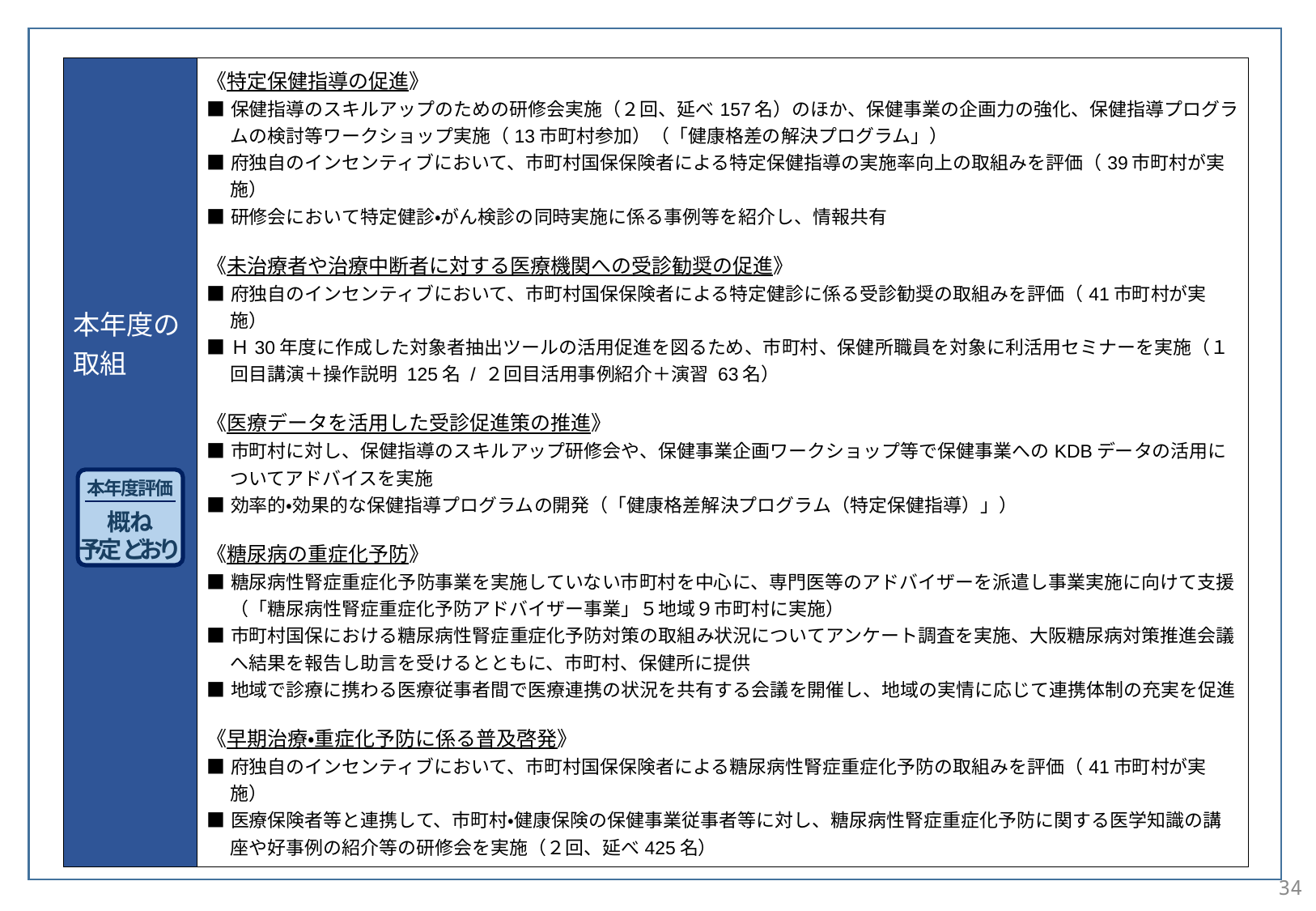

| 本年度の 取組 | 《特定保健指導の促進》 ■保健指導のスキルアップのための研修会実施（２回、延べ157名）のほか、保健事業の企画力の強化、保健指導プログラムの検討等ワークショップ実施（13市町村参加）（「健康格差の解決プログラム」） ■府独自のインセンティブにおいて、市町村国保保険者による特定保健指導の実施率向上の取組みを評価（39市町村が実施） ■研修会において特定健診・がん検診の同時実施に係る事例等を紹介し、情報共有 《未治療者や治療中断者に対する医療機関への受診勧奨の促進》 ■府独自のインセンティブにおいて、市町村国保保険者による特定健診に係る受診勧奨の取組みを評価（41市町村が実施） ■Ｈ30年度に作成した対象者抽出ツールの活用促進を図るため、市町村、保健所職員を対象に利活用セミナーを実施（１回目講演＋操作説明 125名 / ２回目活用事例紹介＋演習 63名） 《医療データを活用した受診促進策の推進》 ■市町村に対し、保健指導のスキルアップ研修会や、保健事業企画ワークショップ等で保健事業へのKDBデータの活用についてアドバイスを実施 ■効率的・効果的な保健指導プログラムの開発（「健康格差解決プログラム（特定保健指導）」） 《糖尿病の重症化予防》 ■糖尿病性腎症重症化予防事業を実施していない市町村を中心に、専門医等のアドバイザーを派遣し事業実施に向けて支援（「糖尿病性腎症重症化予防アドバイザー事業」５地域９市町村に実施） ■市町村国保における糖尿病性腎症重症化予防対策の取組み状況についてアンケート調査を実施、大阪糖尿病対策推進会議へ結果を報告し助言を受けるとともに、市町村、保健所に提供 ■地域で診療に携わる医療従事者間で医療連携の状況を共有する会議を開催し、地域の実情に応じて連携体制の充実を促進 《早期治療・重症化予防に係る普及啓発》 ■府独自のインセンティブにおいて、市町村国保保険者による糖尿病性腎症重症化予防の取組みを評価（41市町村が実施） ■医療保険者等と連携して、市町村・健康保険の保健事業従事者等に対し、糖尿病性腎症重症化予防に関する医学知識の講座や好事例の紹介等の研修会を実施（２回、延べ425名） |
| --- | --- |
本年度評価

概ね
予定どおり
34